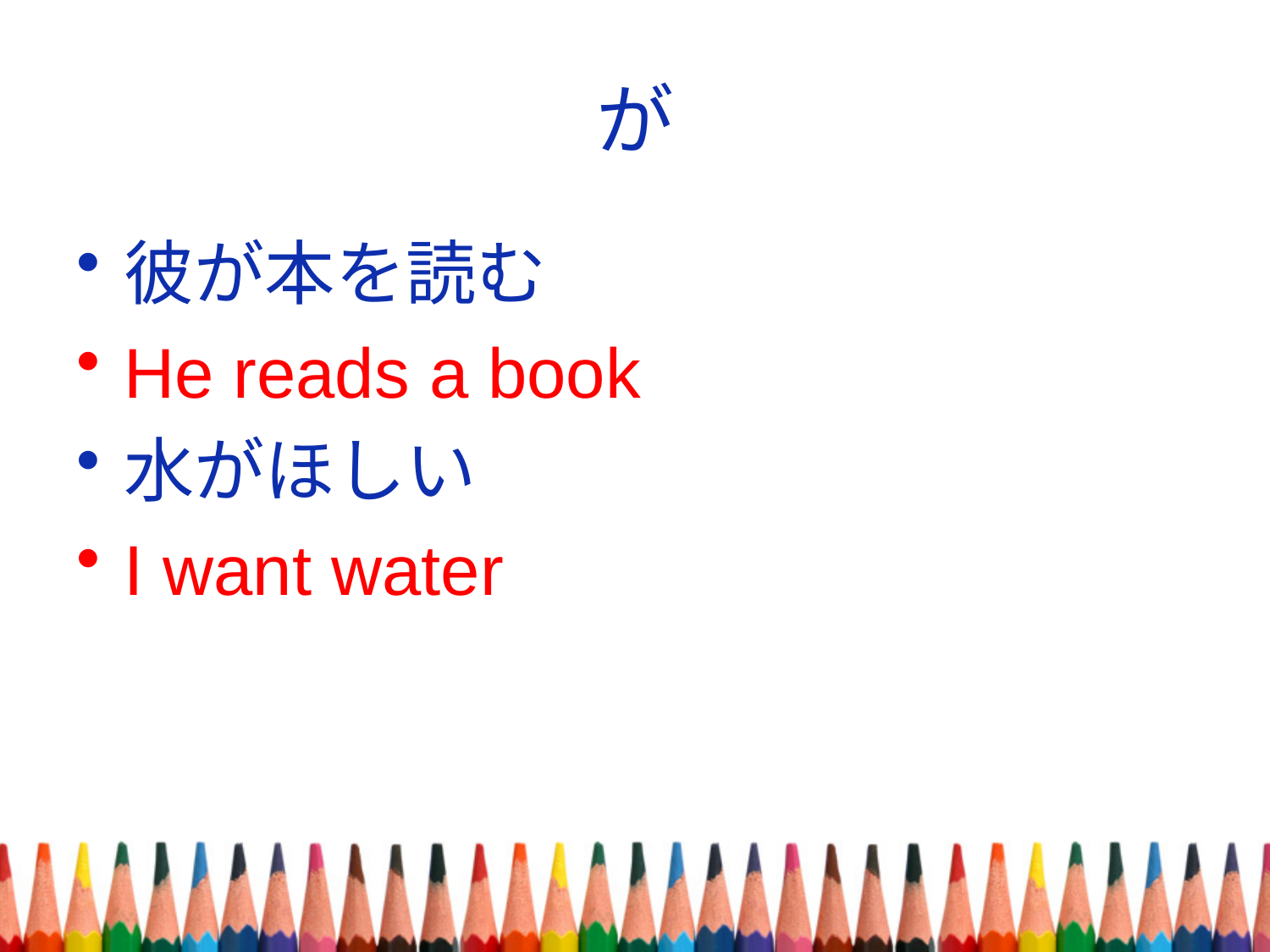

# が
彼が本を読む
He reads a book
水がほしい
I want water